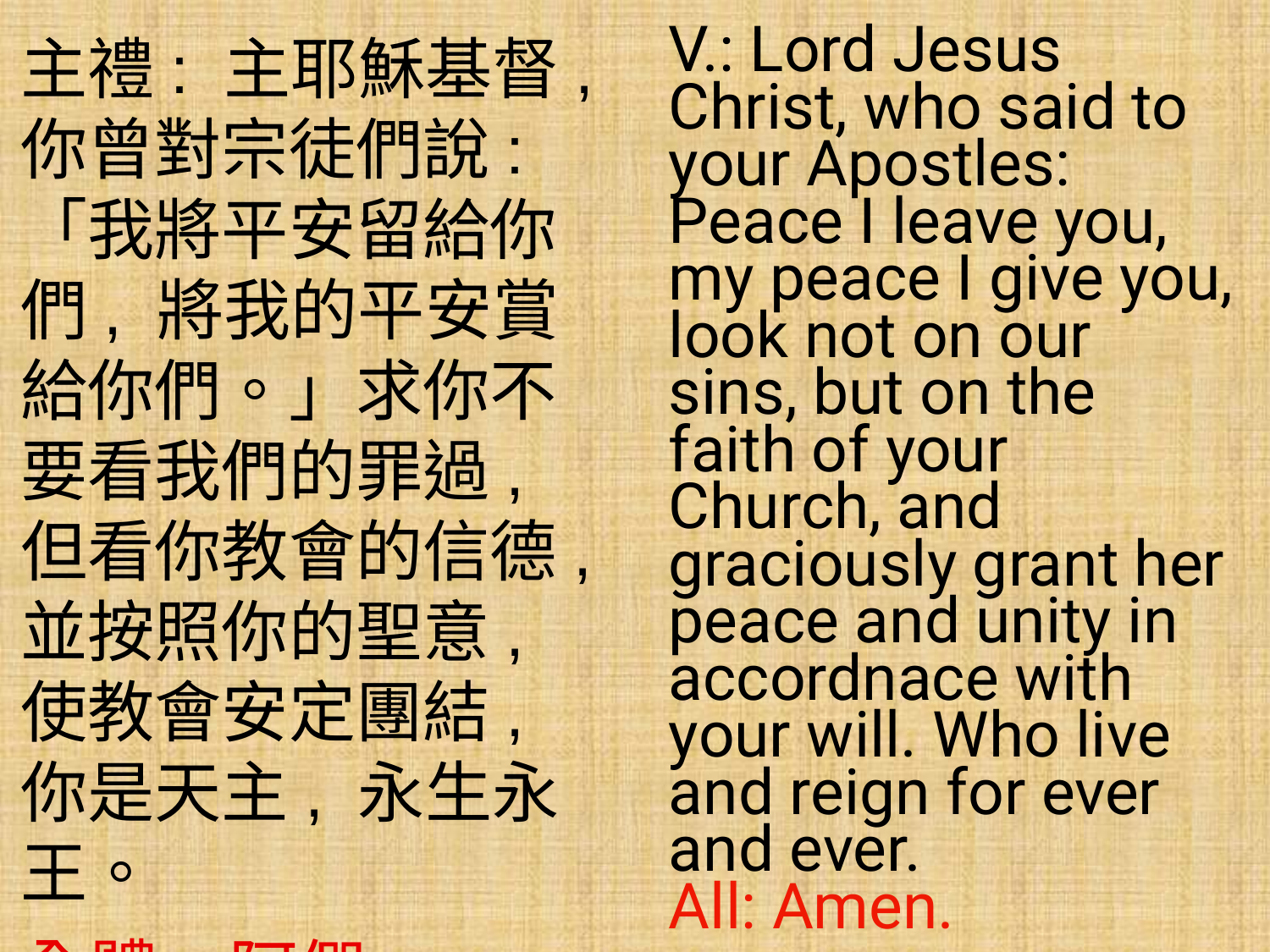

主禮: 主耶穌基督, 你曾對宗徒們說:「我將平安留給你們, 將我的平安賞給你們。」求你不要看我們的罪過, 但看你教會的信德, 並按照你的聖意, 使教會安定團結, 你是天主, 永生永王。
全體: 阿們。
V.: Lord Jesus Christ, who said to your Apostles: Peace I leave you, my peace I give you, look not on our sins, but on the faith of your Church, and graciously grant her peace and unity in accordnace with your will. Who live and reign for ever and ever.
All: Amen.